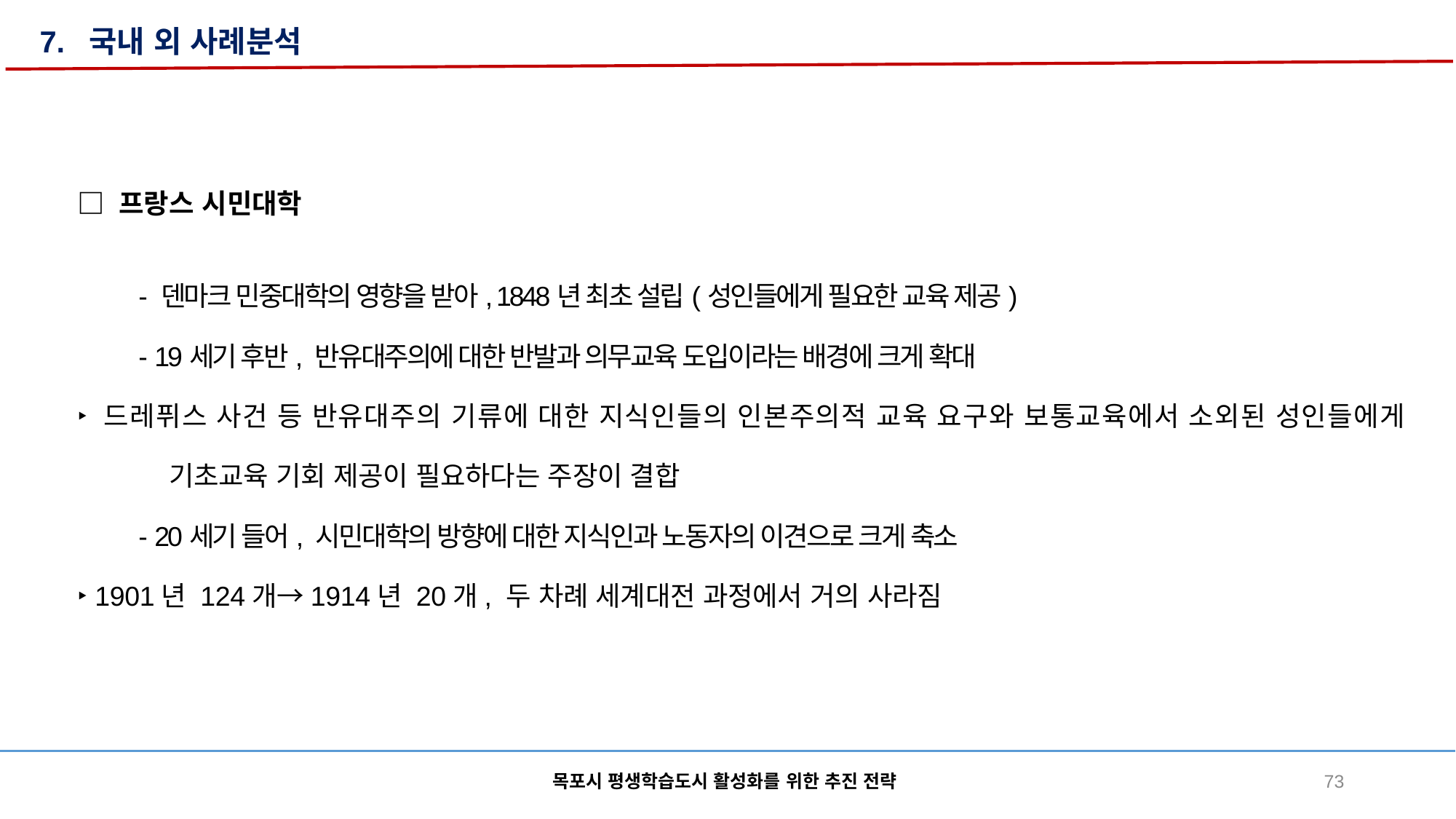

7.  국내 외 사례분석
□ 프랑스 시민대학

- 덴마크 민중대학의 영향을 받아, 1848년 최초 설립(성인들에게 필요한 교육 제공)
- 19세기 후반, 반유대주의에 대한 반발과 의무교육 도입이라는 배경에 크게 확대
‣ 드레퓌스 사건 등 반유대주의 기류에 대한 지식인들의 인본주의적 교육 요구와 보통교육에서 소외된 성인들에게 기초교육 기회 제공이 필요하다는 주장이 결합
- 20세기 들어, 시민대학의 방향에 대한 지식인과 노동자의 이견으로 크게 축소
‣ 1901년 124개→1914년 20개, 두 차례 세계대전 과정에서 거의 사라짐

목포시 평생학습도시 활성화를 위한 추진 전략
73